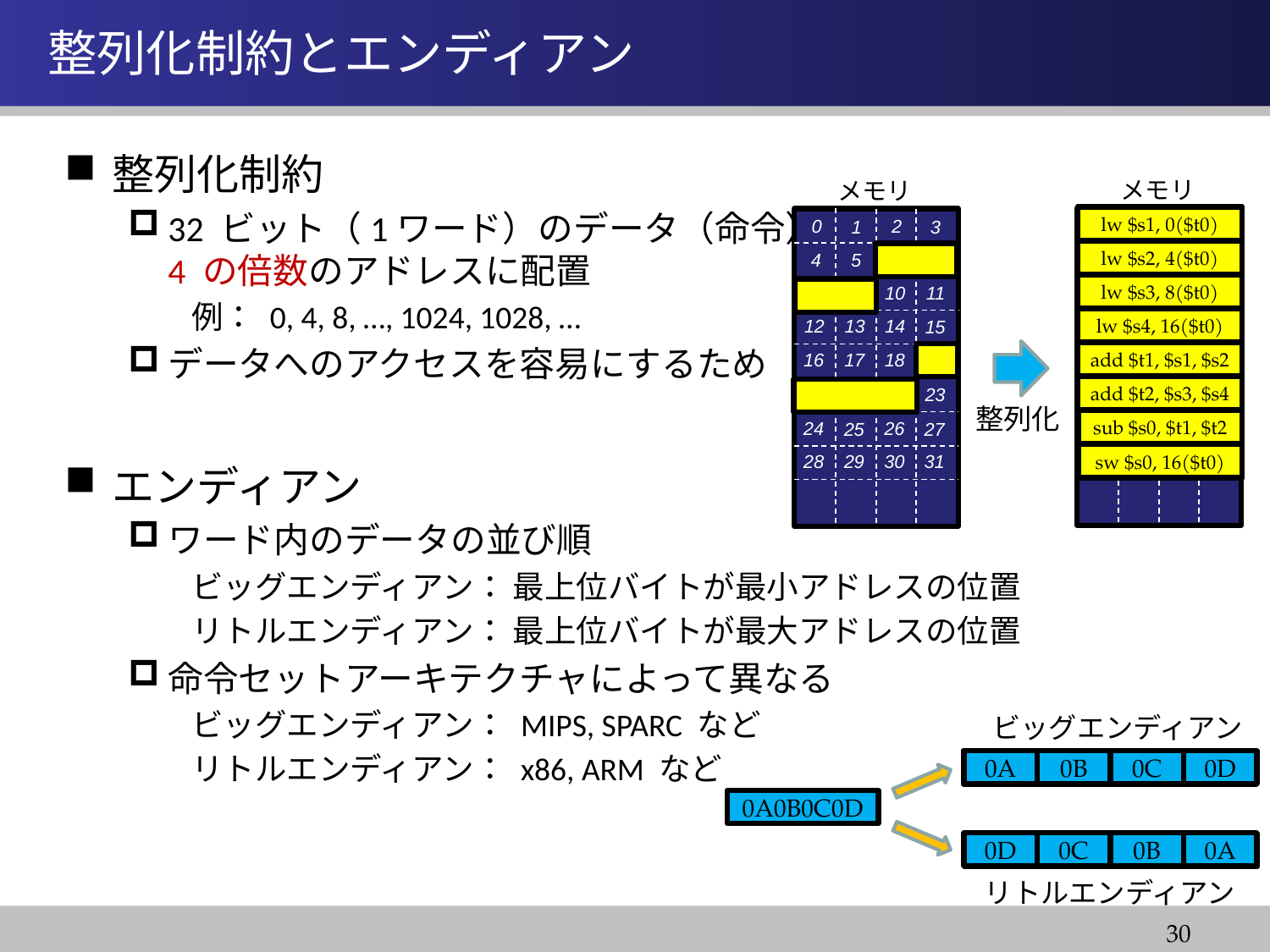

# 整列化制約とエンディアン
整列化制約
32 ビット（1ワード）のデータ（命令）を
4 の倍数のアドレスに配置
例： 0, 4, 8, …, 1024, 1028, …
データへのアクセスを容易にするため

エンディアン
ワード内のデータの並び順
ビッグエンディアン： 最上位バイトが最小アドレスの位置
リトルエンディアン： 最上位バイトが最大アドレスの位置
命令セットアーキテクチャによって異なる
ビッグエンディアン： MIPS, SPARC など
リトルエンディアン： x86, ARM など
メモリ

0
2
1
3
4
6
5
7
8
10
9
11
12
14
13
15
16
18
17
19
20
22
21
23
24
26
25
27
28
30
29
31
メモリ

0
2
1
3
4
6
5
7
8
10
9
11
12
14
13
15
16
18
17
19
20
22
21
23
24
26
25
27
28
30
29
31
lw $s1, 0($t0)
lw $s1, 0($t0)
lw $s2, 4($t0)
lw $s2, 4($t0)
lw $s3, 8($t0)
lw $s3, 8($t0)
lw $s4, 16($t0)
lw $s4, 16($t0)
add $t1, $s1, $s2
add $t1, $s1, $s2
add $t2, $s3, $s4
add $t2, $s3, $s4
sub $s0, $t1, $t2
sub $s0, $t1, $t2
sw $s0, 20($t0)
sw $s0, 16($t0)

整列化
ビッグエンディアン
0C
0A
0B
0D
2050
2048
2049
2051

0A0B0C0D

0B
0D
0C
0A
2050
2048
2049
2051
リトルエンディアン
30